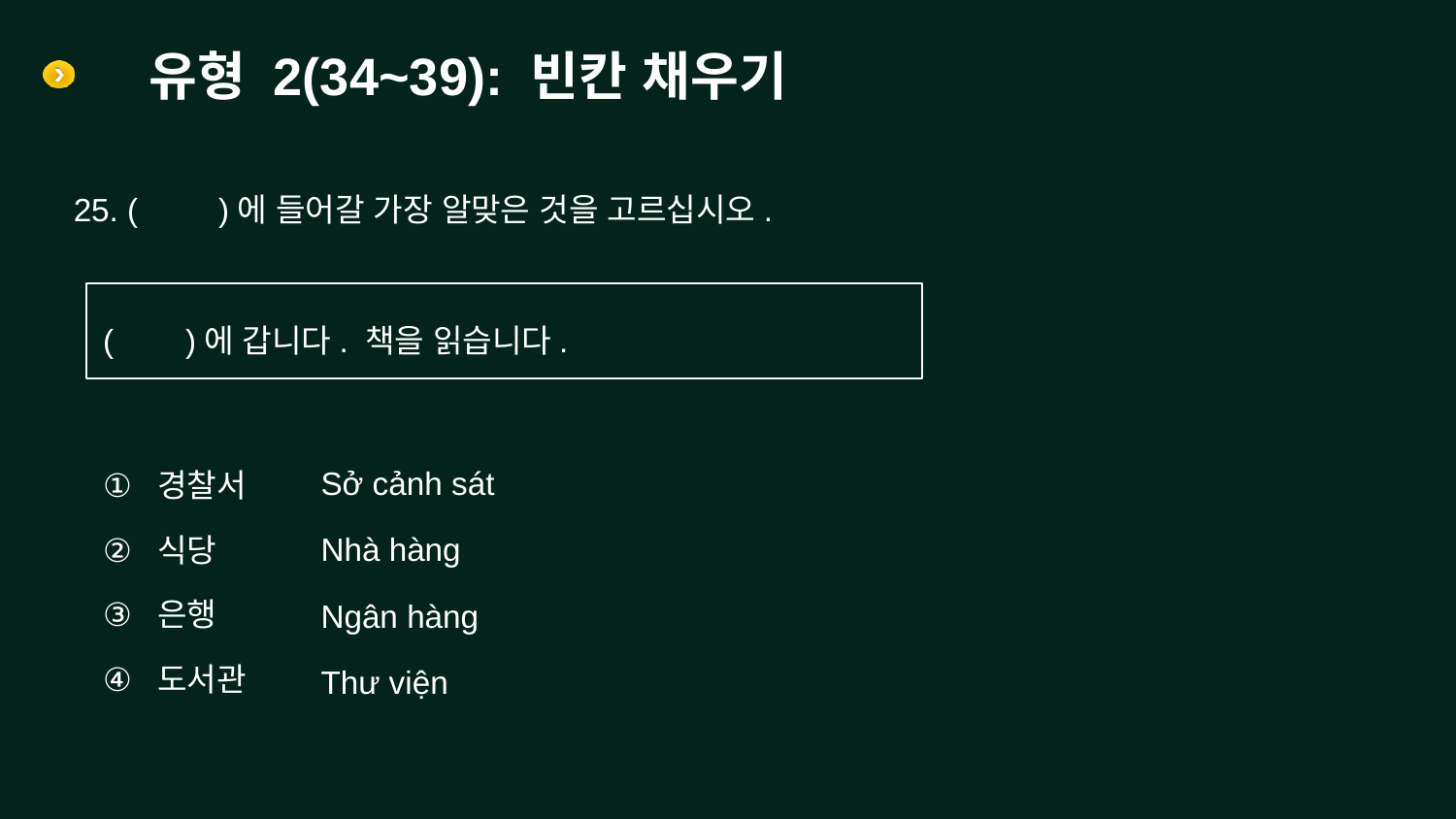

# 유형 2(34~39): 빈칸 채우기
25. (         )에 들어갈 가장 알맞은 것을 고르십시오.
(        )에 갑니다. 책을 읽습니다.
경찰서
식당
은행
도서관
Sở cảnh sát
Nhà hàng
Ngân hàng
Thư viện